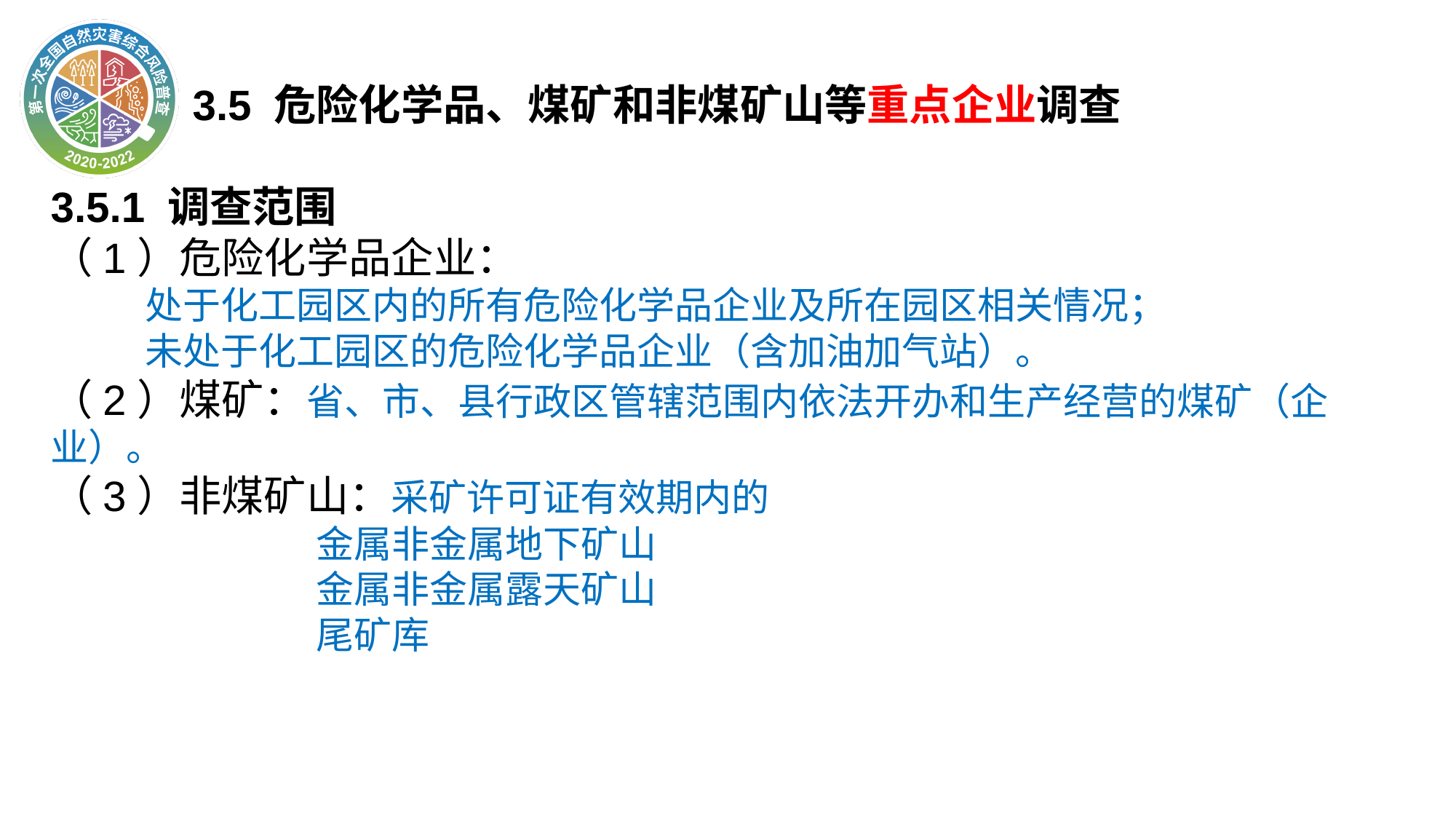

3.5 危险化学品、煤矿和非煤矿山等重点企业调查

3.5.1 调查范围
（1）危险化学品企业：
          处于化工园区内的所有危险化学品企业及所在园区相关情况；
          未处于化工园区的危险化学品企业（含加油加气站）。
（2）煤矿：省、市、县行政区管辖范围内依法开办和生产经营的煤矿（企业）。
（3）非煤矿山：采矿许可证有效期内的
                              金属非金属地下矿山
                              金属非金属露天矿山
                              尾矿库